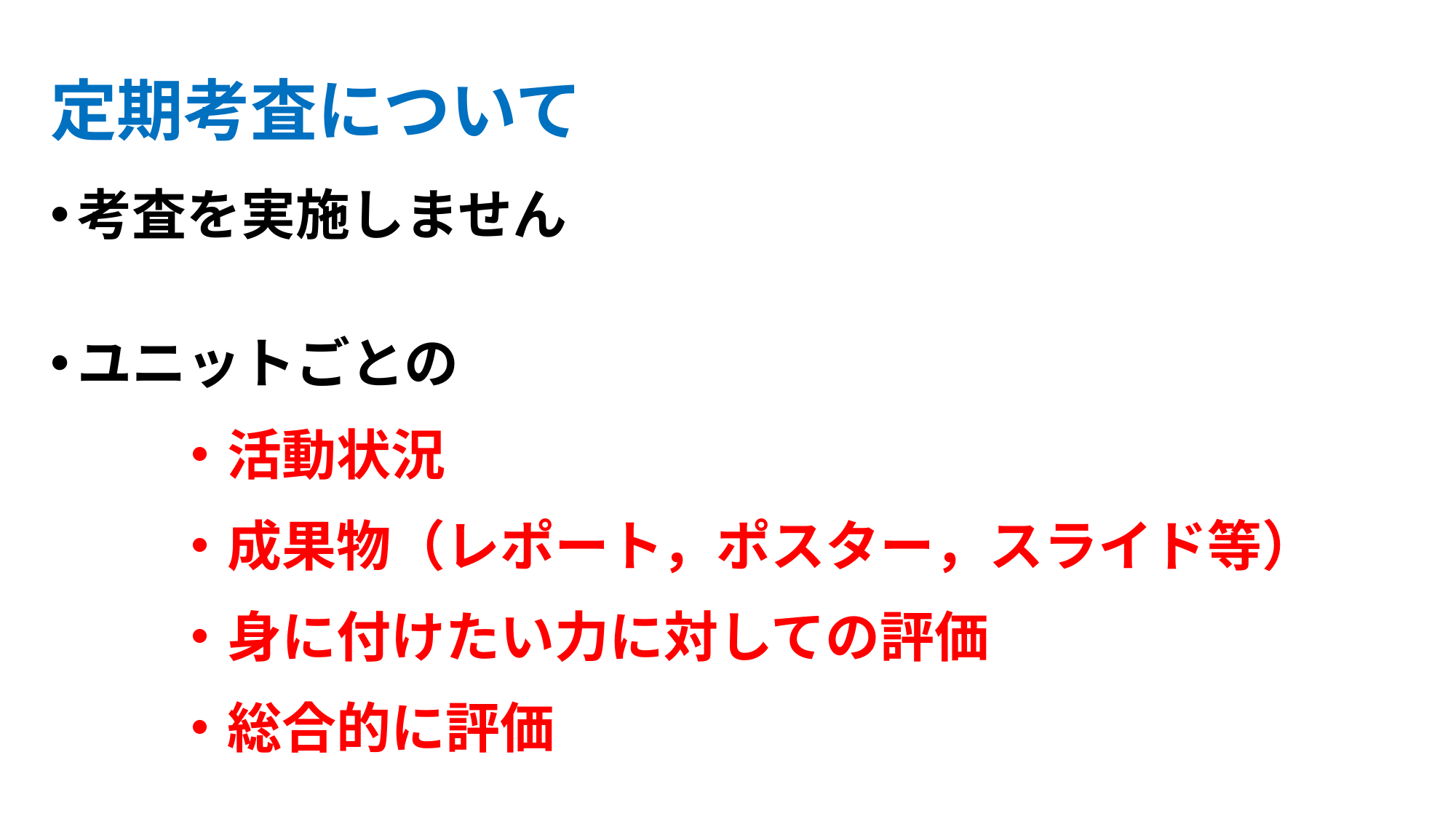

# 定期考査について
考査を実施しません

ユニットごとの
　　・活動状況
　　・成果物（レポート，ポスター，スライド等）
　　・身に付けたい力に対しての評価
　　・総合的に評価